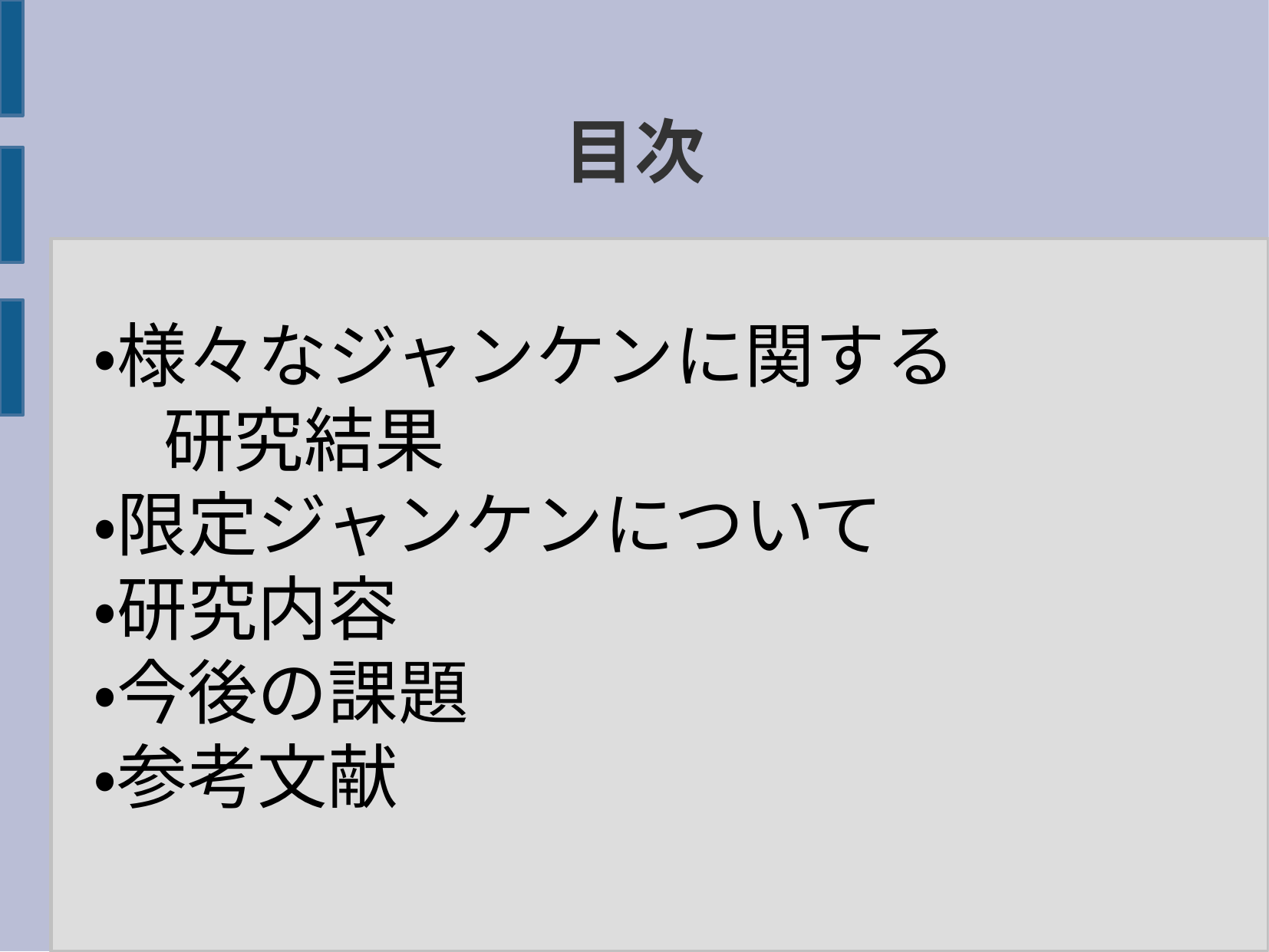

目次
・様々なジャンケンに関する
　研究結果
・限定ジャンケンについて
・研究内容
・今後の課題
・参考文献